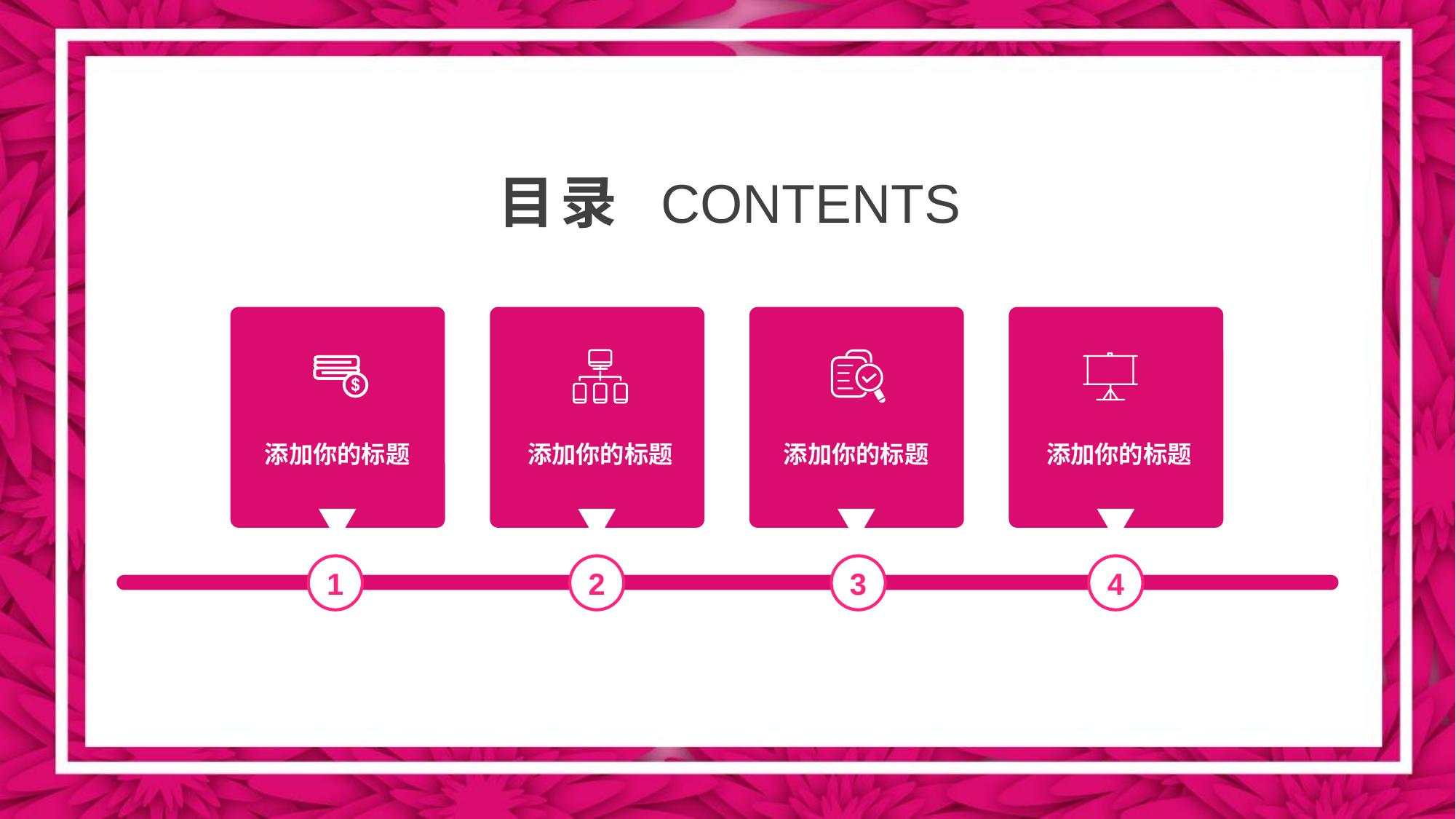

目录  CONTENTS

1
2
3
4

添加你的标题
添加你的标题
添加你的标题
添加你的标题